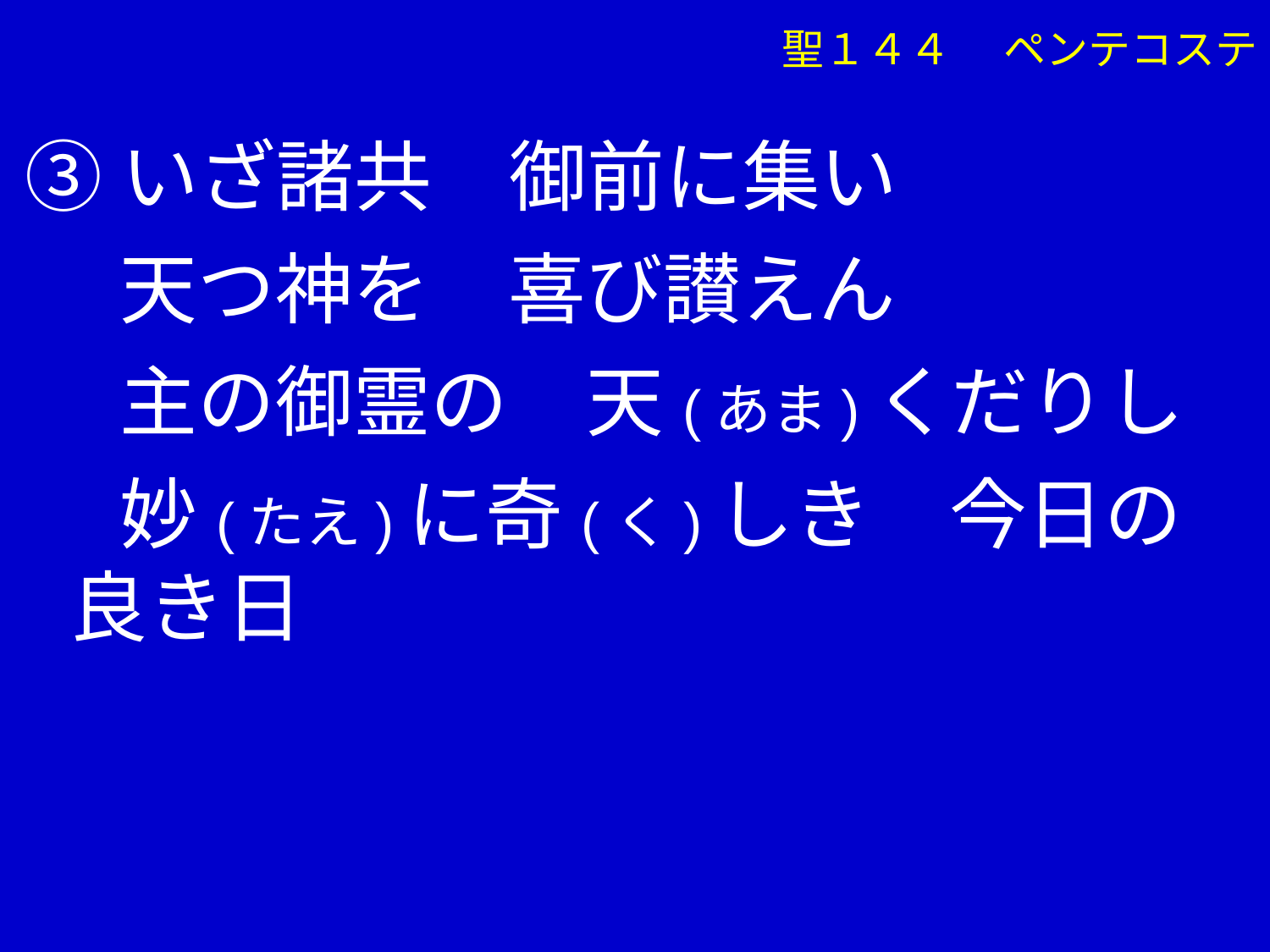

聖１４４ 　ペンテコステ
③いざ諸共　御前に集い
　 天つ神を　喜び讃えん
　 主の御霊の　天(あま)くだりし
　 妙(たえ)に奇(く)しき　今日の良き日